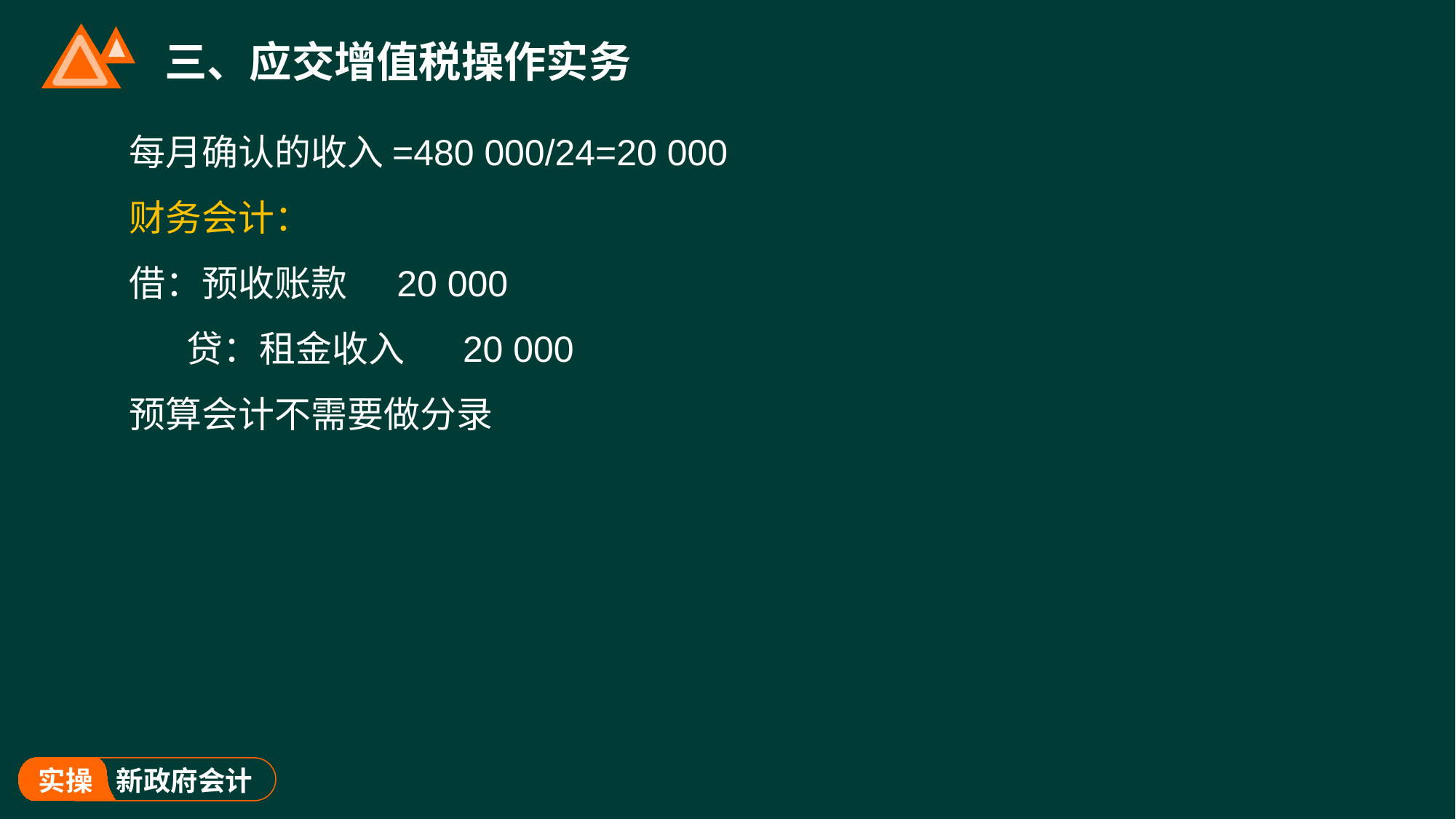

# 三、应交增值税操作实务
每月确认的收入=480 000/24=20 000
财务会计：
借：预收账款     20 000
      贷：租金收入      20 000
预算会计不需要做分录